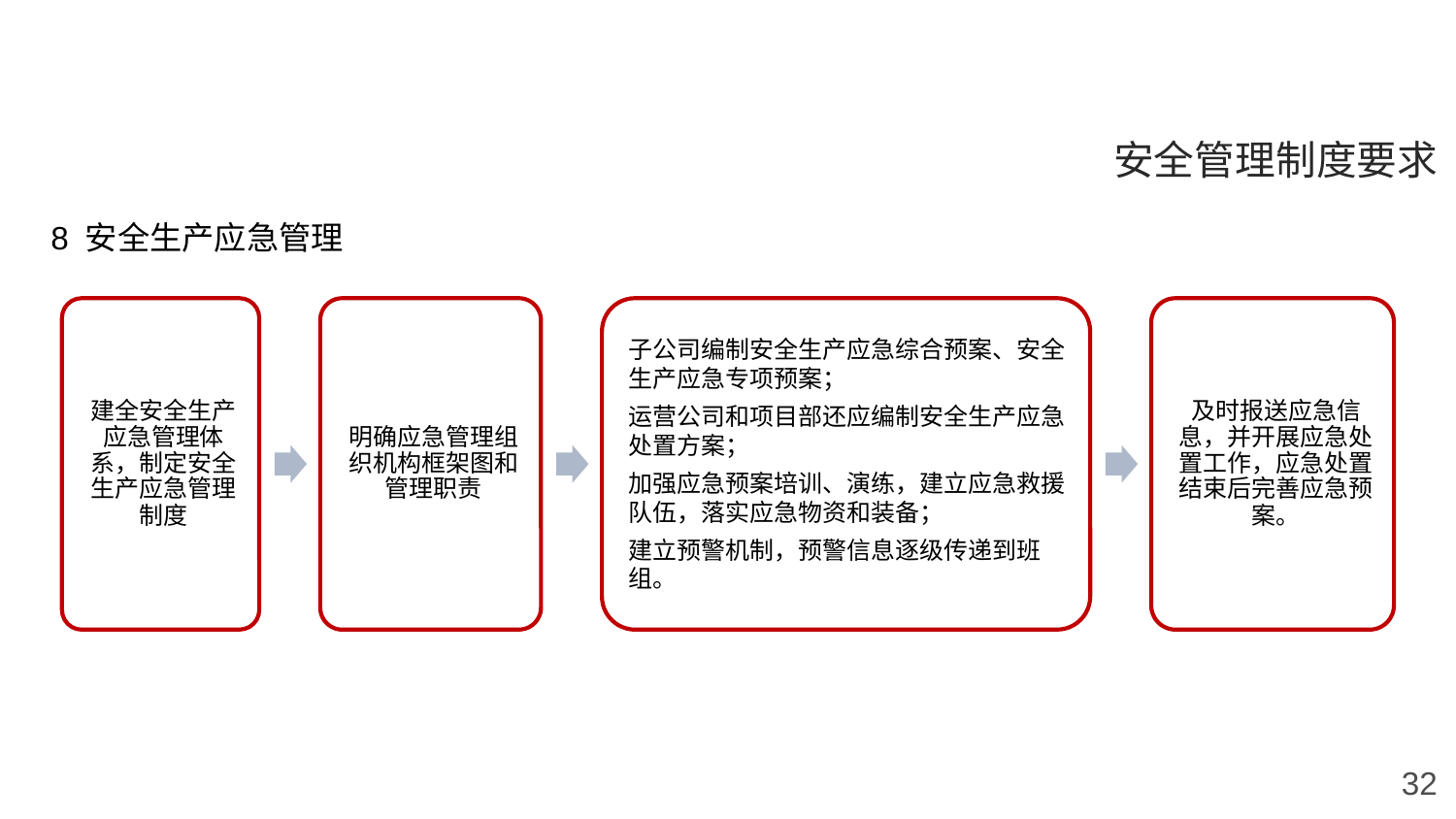

安全管理制度要求
8 安全生产应急管理
建全安全生产应急管理体系，制定安全生产应急管理制度

明确应急管理组织机构框架图和管理职责

子公司编制安全生产应急综合预案、安全生产应急专项预案；
运营公司和项目部还应编制安全生产应急处置方案；
加强应急预案培训、演练，建立应急救援队伍，落实应急物资和装备；
建立预警机制，预警信息逐级传递到班组。

及时报送应急信息，并开展应急处置工作，应急处置结束后完善应急预案。